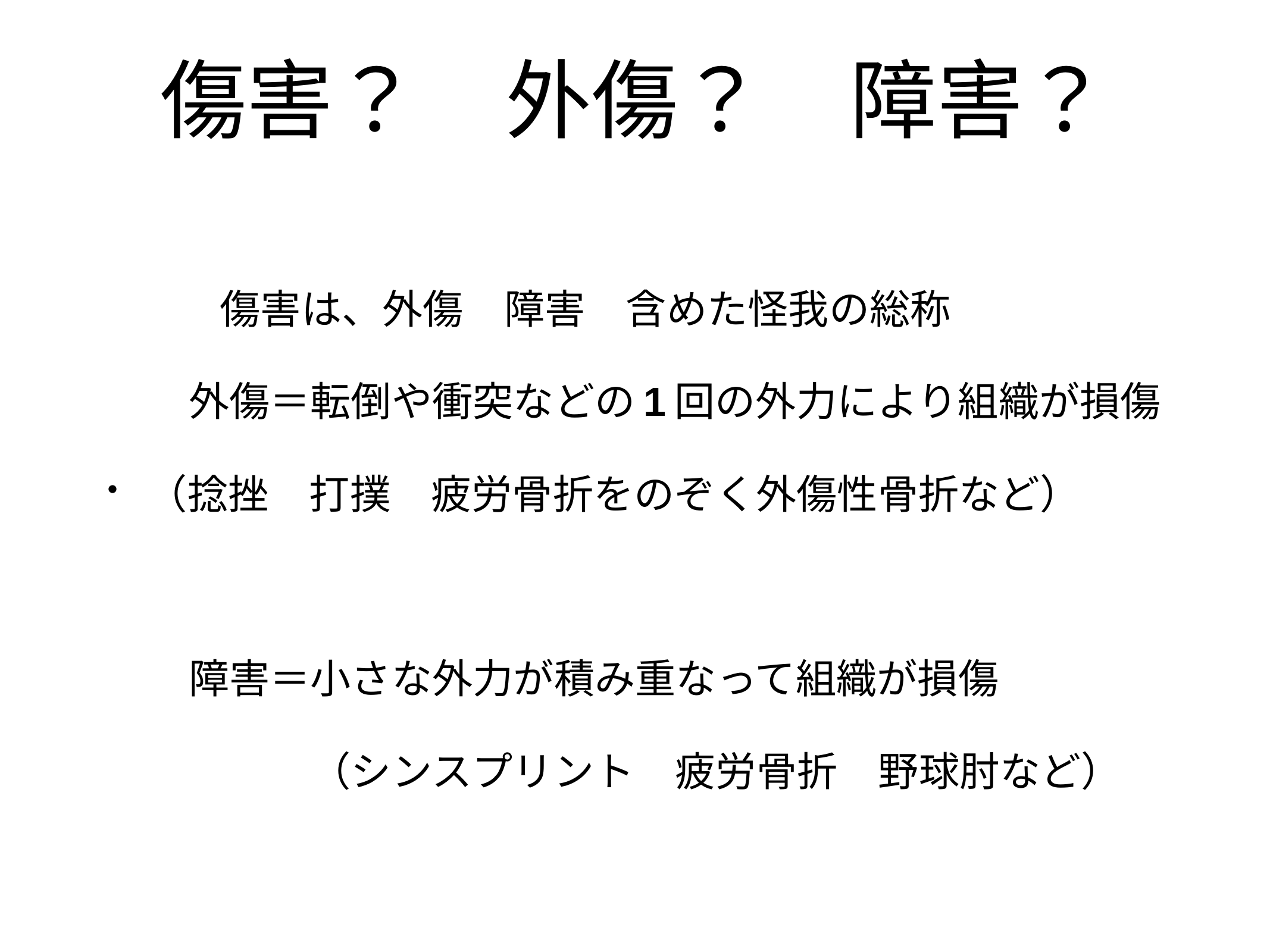

# 傷害？　外傷？　障害？

　　　傷害は、外傷　障害　含めた怪我の総称
　　外傷＝転倒や衝突などの1回の外力により組織が損傷
（捻挫　打撲　疲労骨折をのぞく外傷性骨折など）

　　障害＝小さな外力が積み重なって組織が損傷
　　　　　（シンスプリント　疲労骨折　野球肘など）